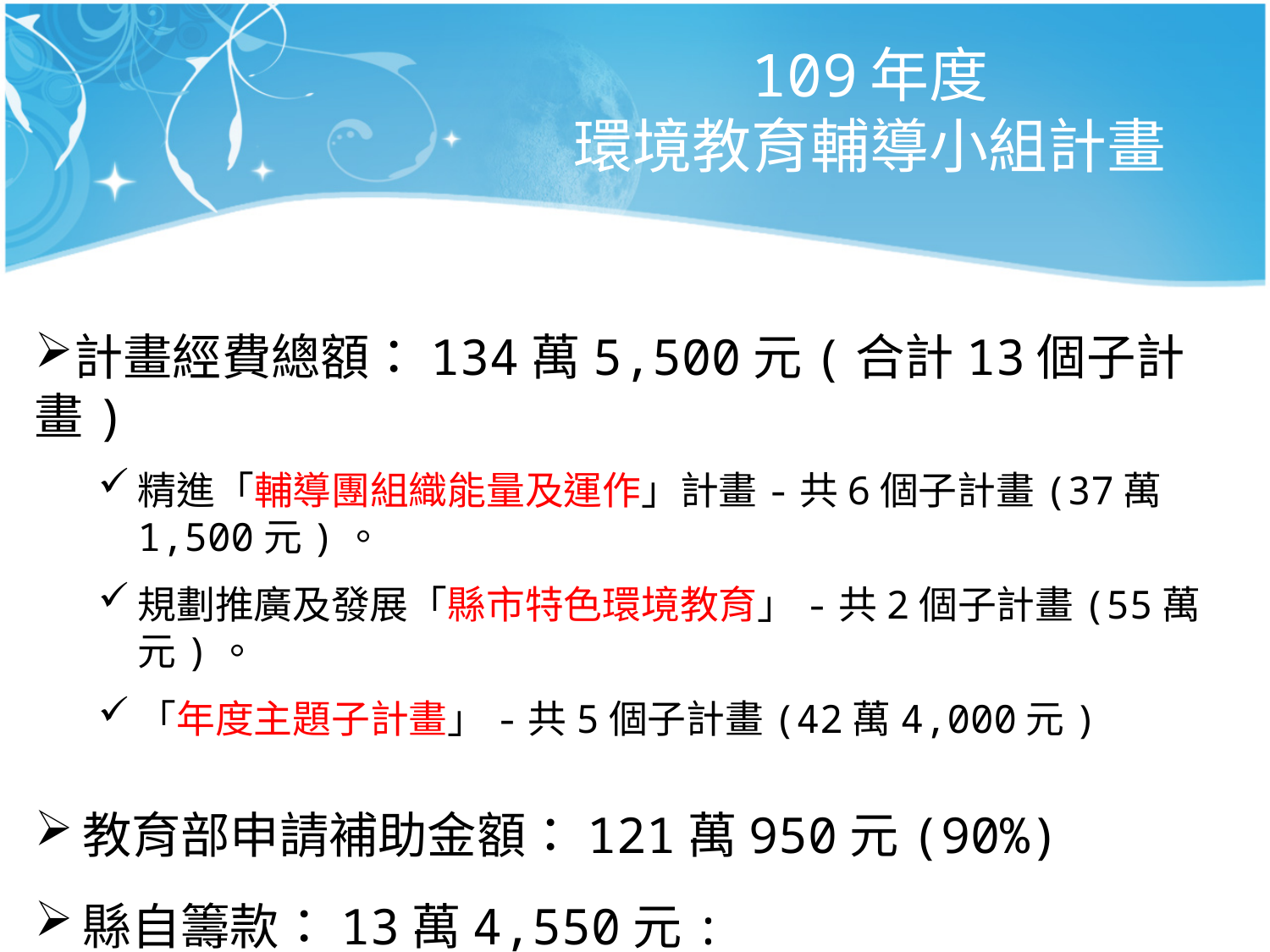

109年度
環境教育輔導小組計畫
計畫經費總額：134萬5,500元(合計13個子計畫)
精進「輔導團組織能量及運作」計畫-共6個子計畫(37萬1,500元)。
規劃推廣及發展「縣市特色環境教育」-共2個子計畫(55萬元)。
「年度主題子計畫」-共5個子計畫(42萬4,000元)
教育部申請補助金額：121萬950元(90%)
縣自籌款：13萬4,550元: